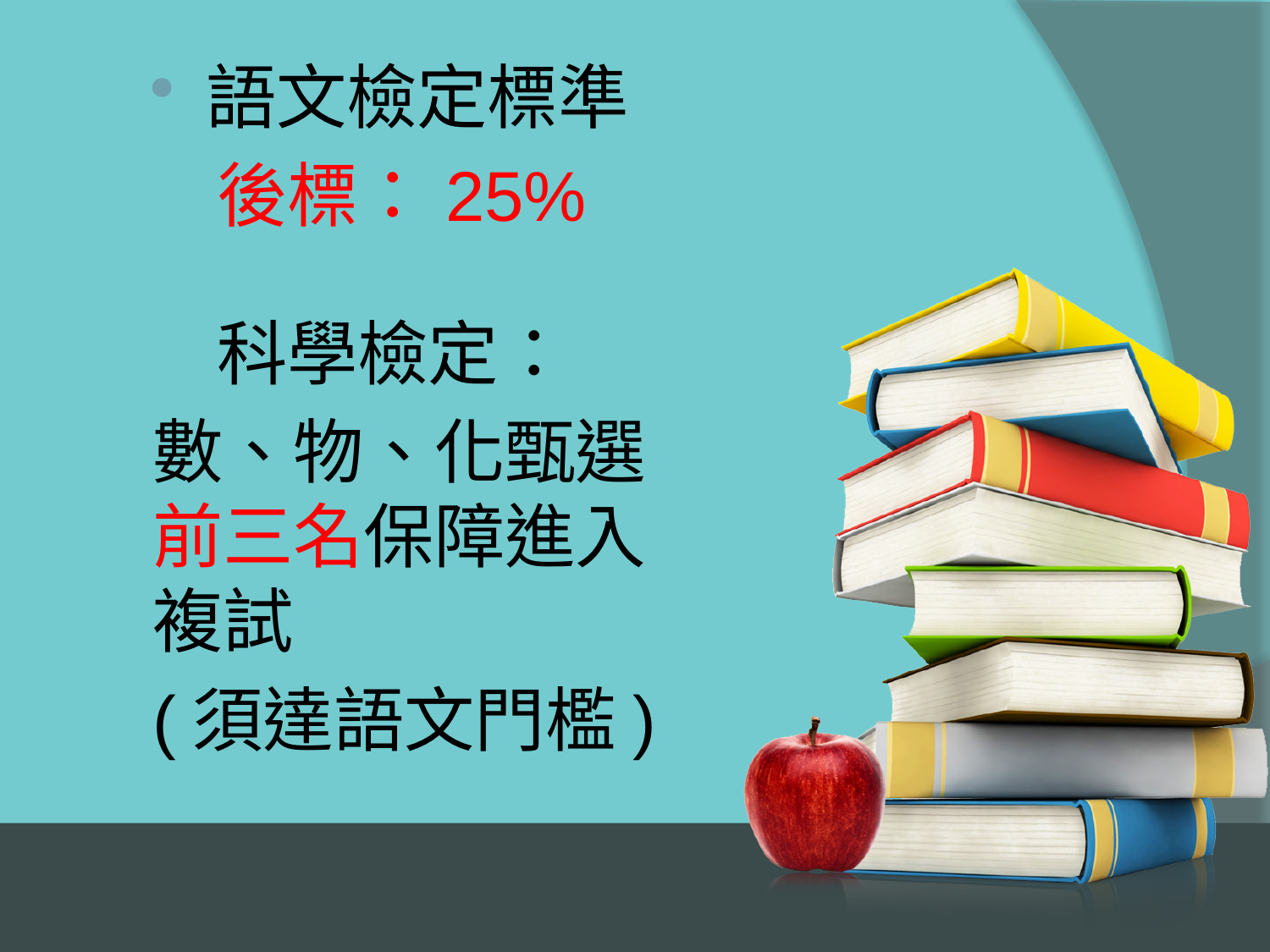

語文檢定標準
   後標：25%

   科學檢定：
數、物、化甄選前三名保障進入複試
(須達語文門檻)